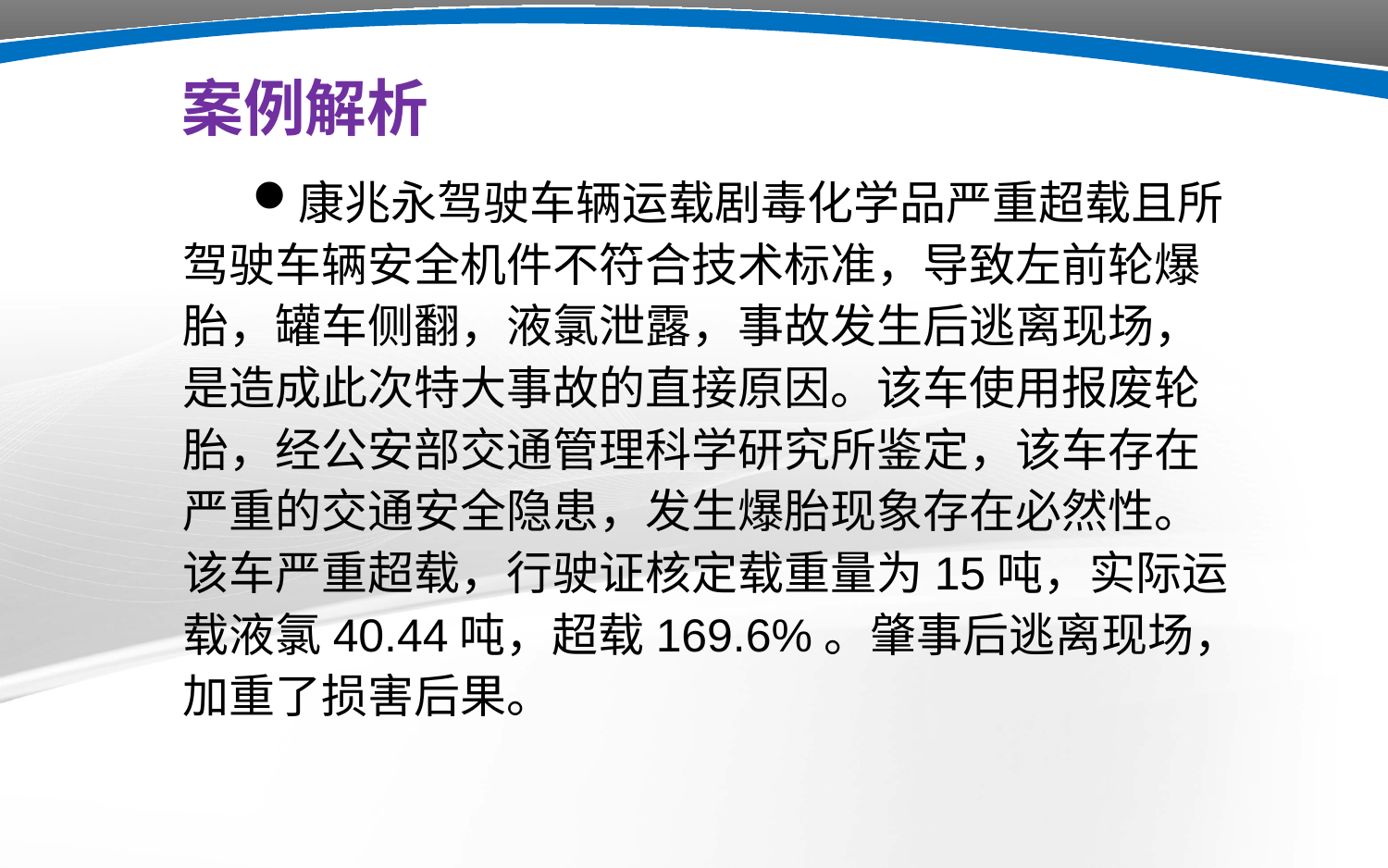

案例解析
康兆永驾驶车辆运载剧毒化学品严重超载且所驾驶车辆安全机件不符合技术标准，导致左前轮爆胎，罐车侧翻，液氯泄露，事故发生后逃离现场，是造成此次特大事故的直接原因。该车使用报废轮胎，经公安部交通管理科学研究所鉴定，该车存在严重的交通安全隐患，发生爆胎现象存在必然性。该车严重超载，行驶证核定载重量为15吨，实际运载液氯40.44吨，超载169.6%。肇事后逃离现场，加重了损害后果。